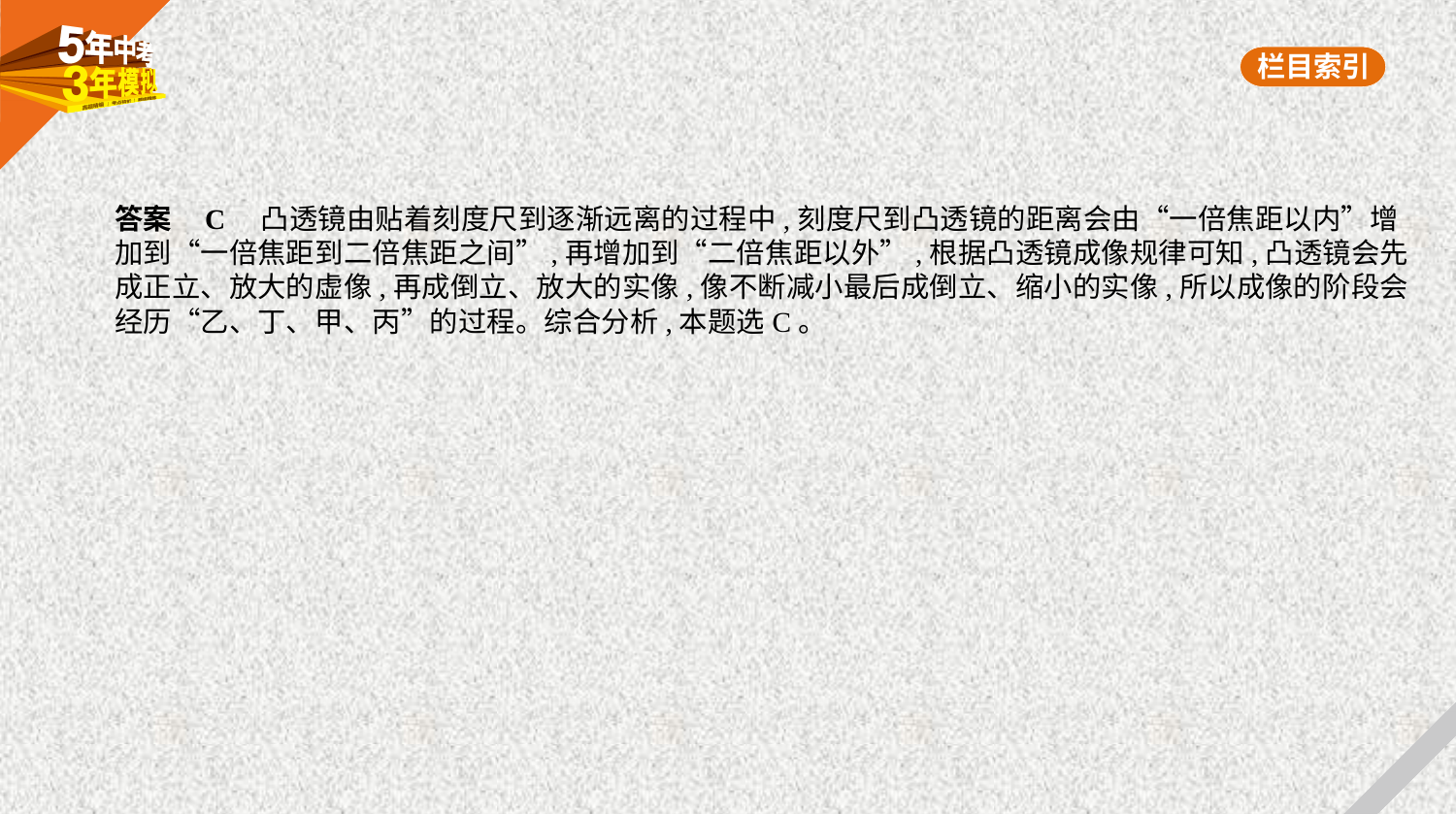

答案    C　凸透镜由贴着刻度尺到逐渐远离的过程中,刻度尺到凸透镜的距离会由“一倍焦距以内”增
加到“一倍焦距到二倍焦距之间”,再增加到“二倍焦距以外”,根据凸透镜成像规律可知,凸透镜会先
成正立、放大的虚像,再成倒立、放大的实像,像不断减小最后成倒立、缩小的实像,所以成像的阶段会
经历“乙、丁、甲、丙”的过程。综合分析,本题选C。